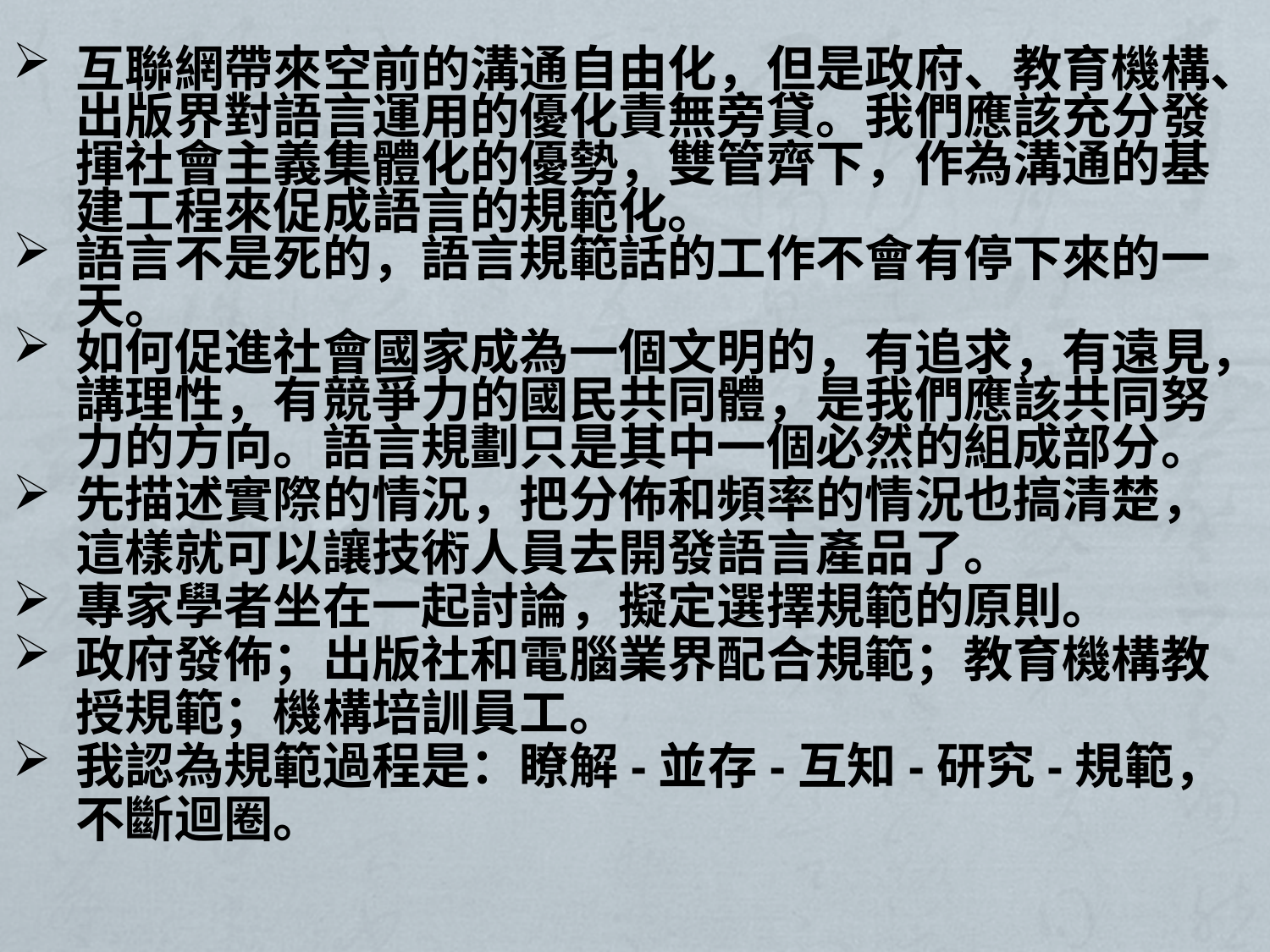

互聯網帶來空前的溝通自由化，但是政府、教育機構、出版界對語言運用的優化責無旁貸。我們應該充分發揮社會主義集體化的優勢，雙管齊下，作為溝通的基建工程來促成語言的規範化。
語言不是死的，語言規範話的工作不會有停下來的一天。
如何促進社會國家成為一個文明的，有追求，有遠見，講理性，有競爭力的國民共同體，是我們應該共同努力的方向。語言規劃只是其中一個必然的組成部分。
先描述實際的情況，把分佈和頻率的情況也搞清楚，這樣就可以讓技術人員去開發語言產品了。
專家學者坐在一起討論，擬定選擇規範的原則。
政府發佈；出版社和電腦業界配合規範；教育機構教授規範；機構培訓員工。
我認為規範過程是：瞭解-並存-互知-研究-規範，不斷迴圈。